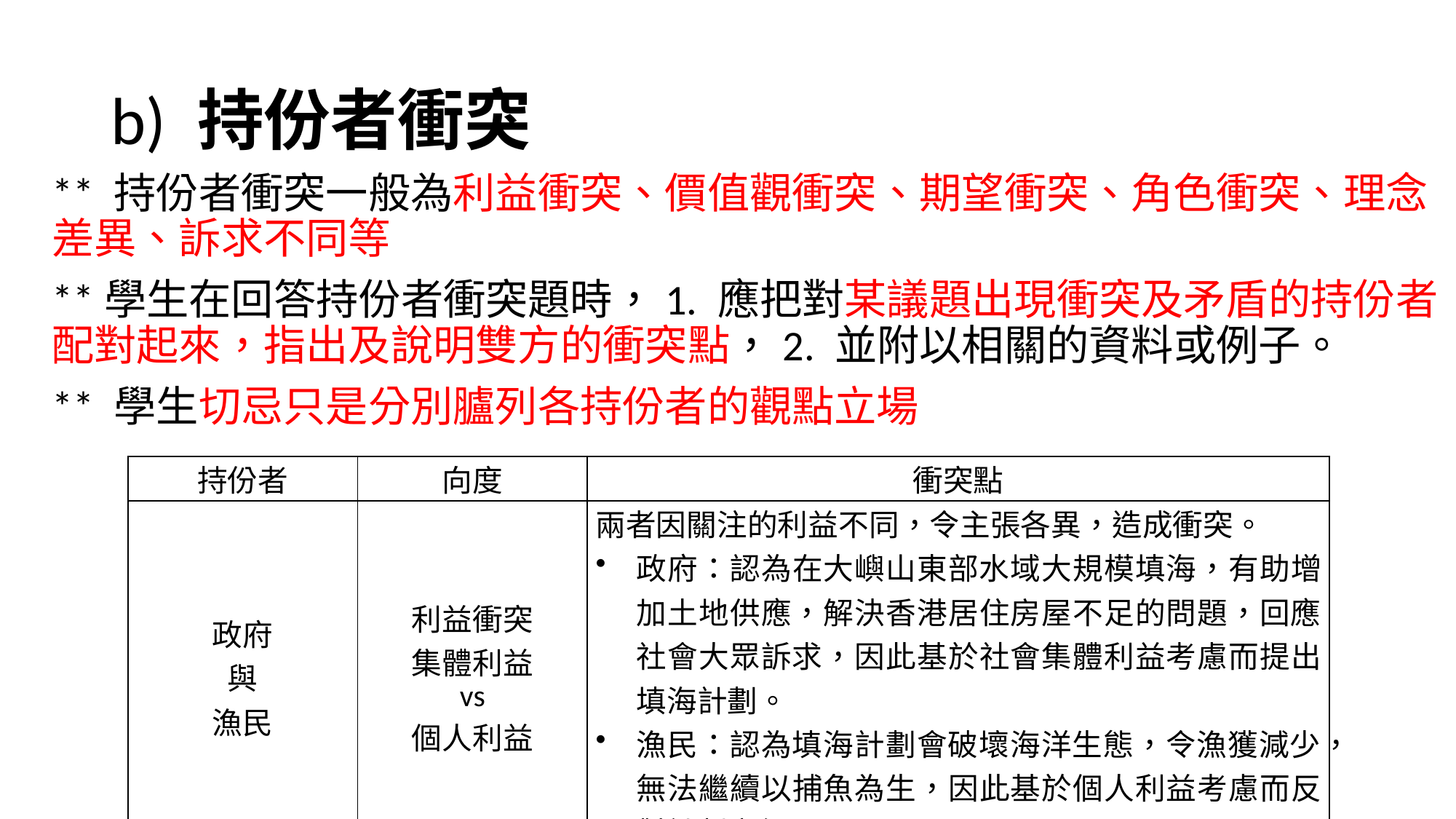

# b) 持份者衝突
** 持份者衝突一般為利益衝突、價值觀衝突、期望衝突、角色衝突、理念差異、訴求不同等
**學生在回答持份者衝突題時，1. 應把對某議題出現衝突及矛盾的持份者配對起來，指出及說明雙方的衝突點，2. 並附以相關的資料或例子。
** 學生切忌只是分別臚列各持份者的觀點立場

| 持份者 | 向度 | 衝突點 |
| --- | --- | --- |
| 政府 與 漁民 | 利益衝突 集體利益 vs 個人利益 | 兩者因關注的利益不同，令主張各異，造成衝突。 政府：認為在大嶼山東部水域大規模填海，有助增加土地供應，解決香港居住房屋不足的問題，回應社會大眾訴求，因此基於社會集體利益考慮而提出填海計劃。 漁民：認為填海計劃會破壞海洋生態，令漁獲減少，無法繼續以捕魚為生，因此基於個人利益考慮而反對計劃實行。 |